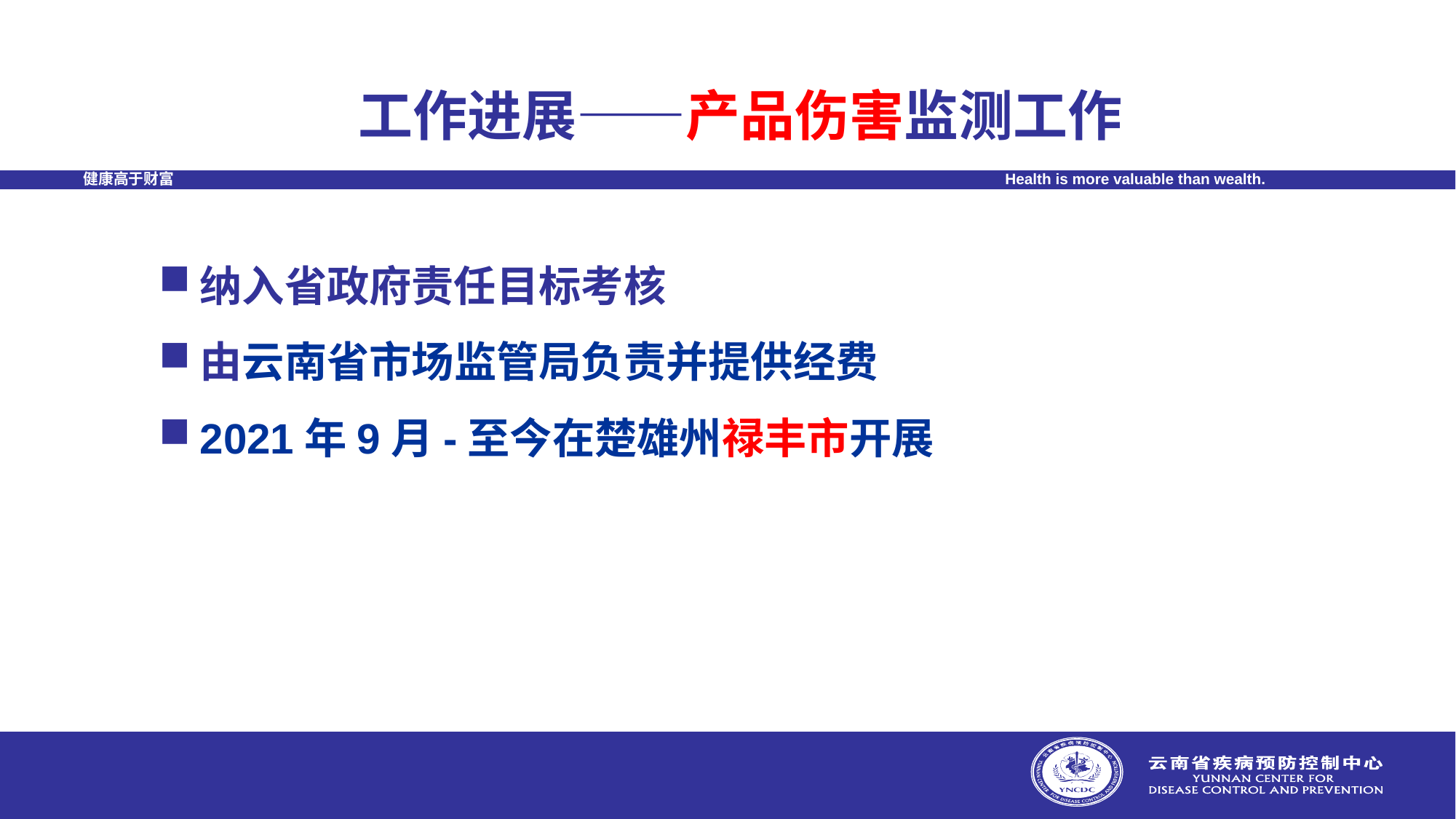

工作进展——产品伤害监测工作
纳入省政府责任目标考核
由云南省市场监管局负责并提供经费
2021年9月-至今在楚雄州禄丰市开展